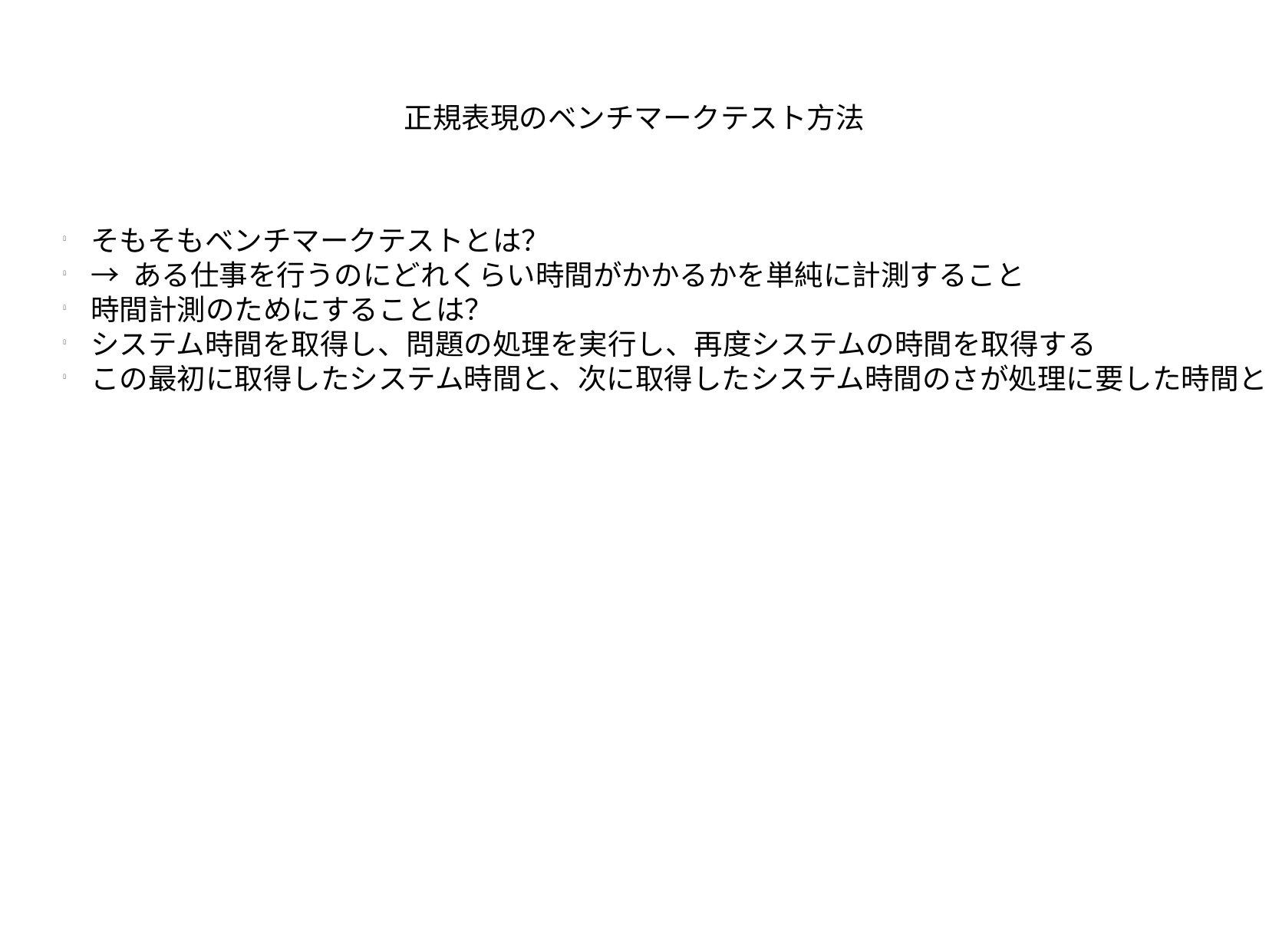

正規表現のベンチマークテスト方法
そもそもベンチマークテストとは？
→ ある仕事を行うのにどれくらい時間がかかるかを単純に計測すること
時間計測のためにすることは？
システム時間を取得し、問題の処理を実行し、再度システムの時間を取得する
この最初に取得したシステム時間と、次に取得したシステム時間のさが処理に要した時間となる